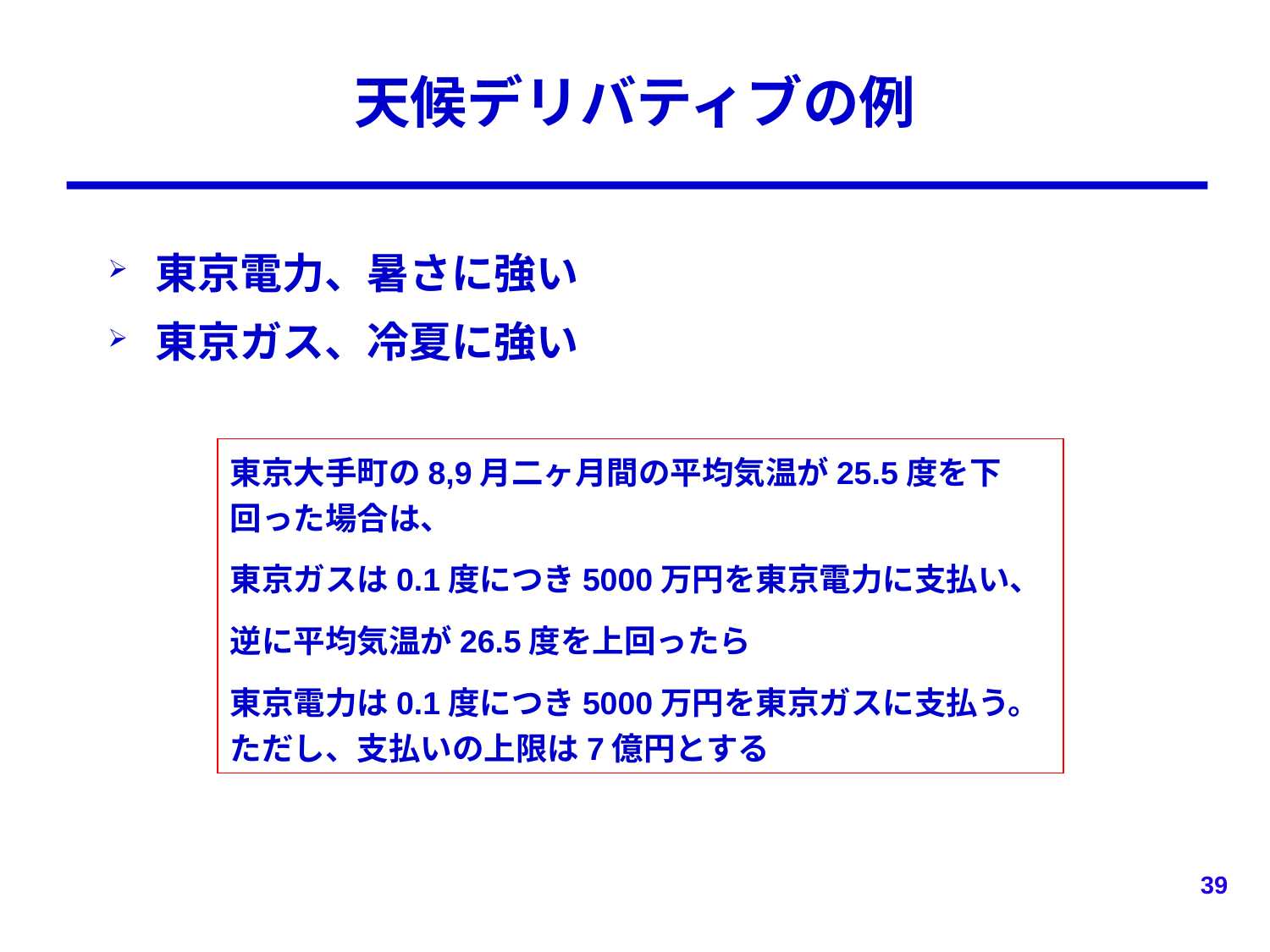

# 天候デリバティブの例
東京電力、暑さに強い
東京ガス、冷夏に強い
東京大手町の8,9月二ヶ月間の平均気温が25.5度を下回った場合は、
東京ガスは0.1度につき5000万円を東京電力に支払い、
逆に平均気温が26.5度を上回ったら
東京電力は0.1度につき5000万円を東京ガスに支払う。ただし、支払いの上限は7億円とする
39